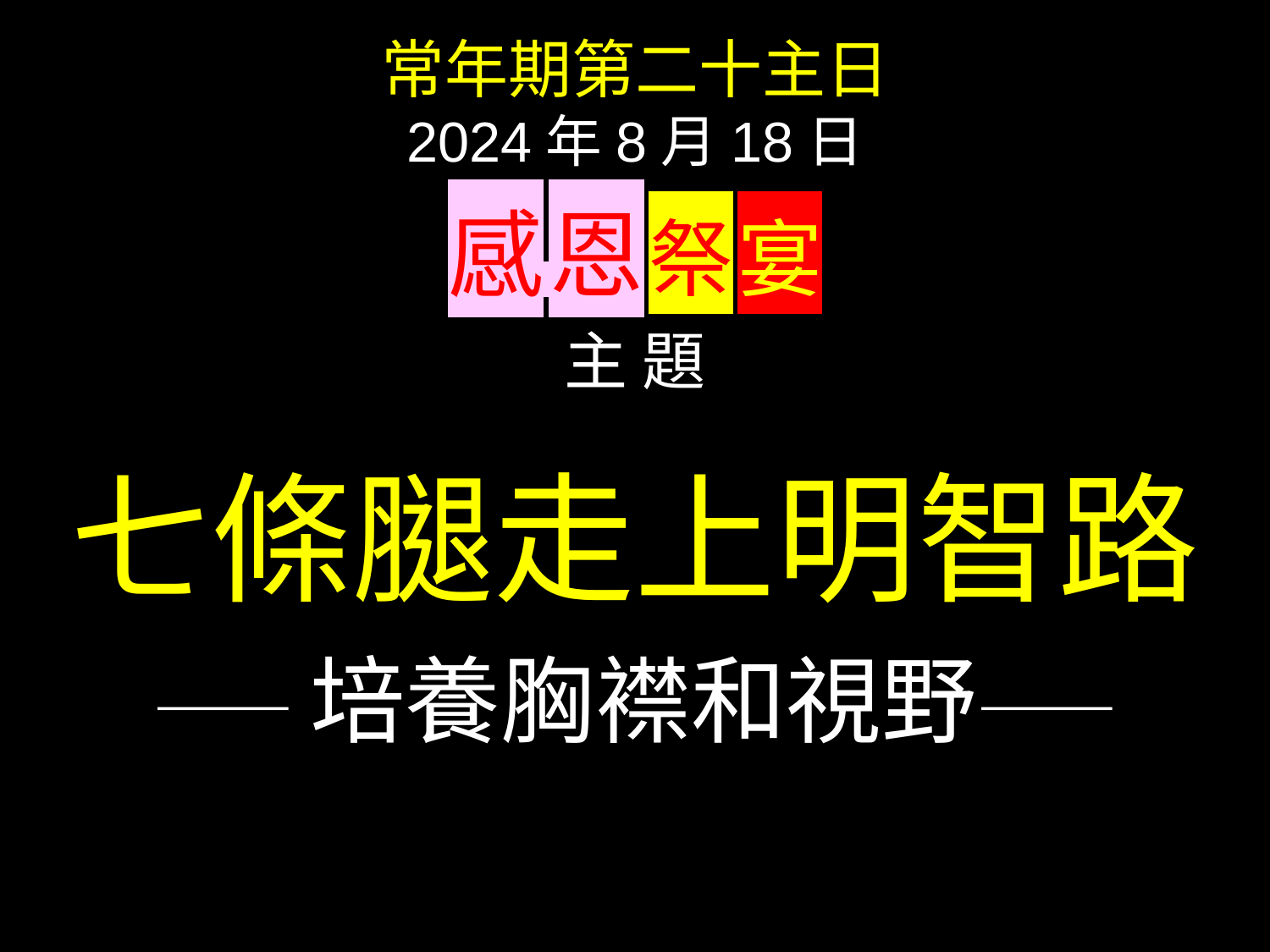

常年期第二十主日
2024年8月18日
感 恩 祭 宴

主 題
七條腿走上明智路
——培養胸襟和視野——